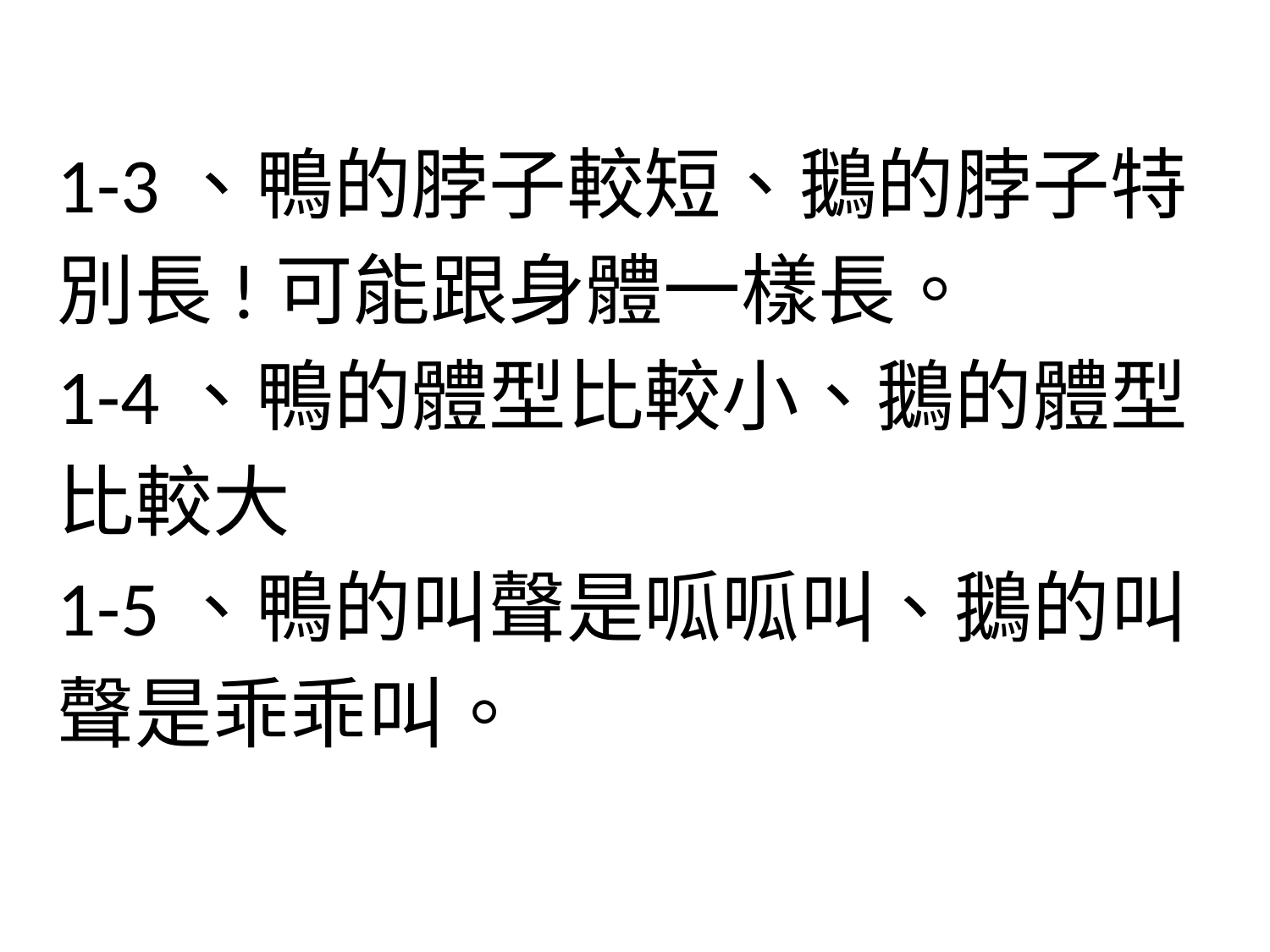

1-3、鴨的脖子較短、鵝的脖子特別長!可能跟身體一樣長。
1-4、鴨的體型比較小、鵝的體型比較大
1-5、鴨的叫聲是呱呱叫、鵝的叫聲是乖乖叫。